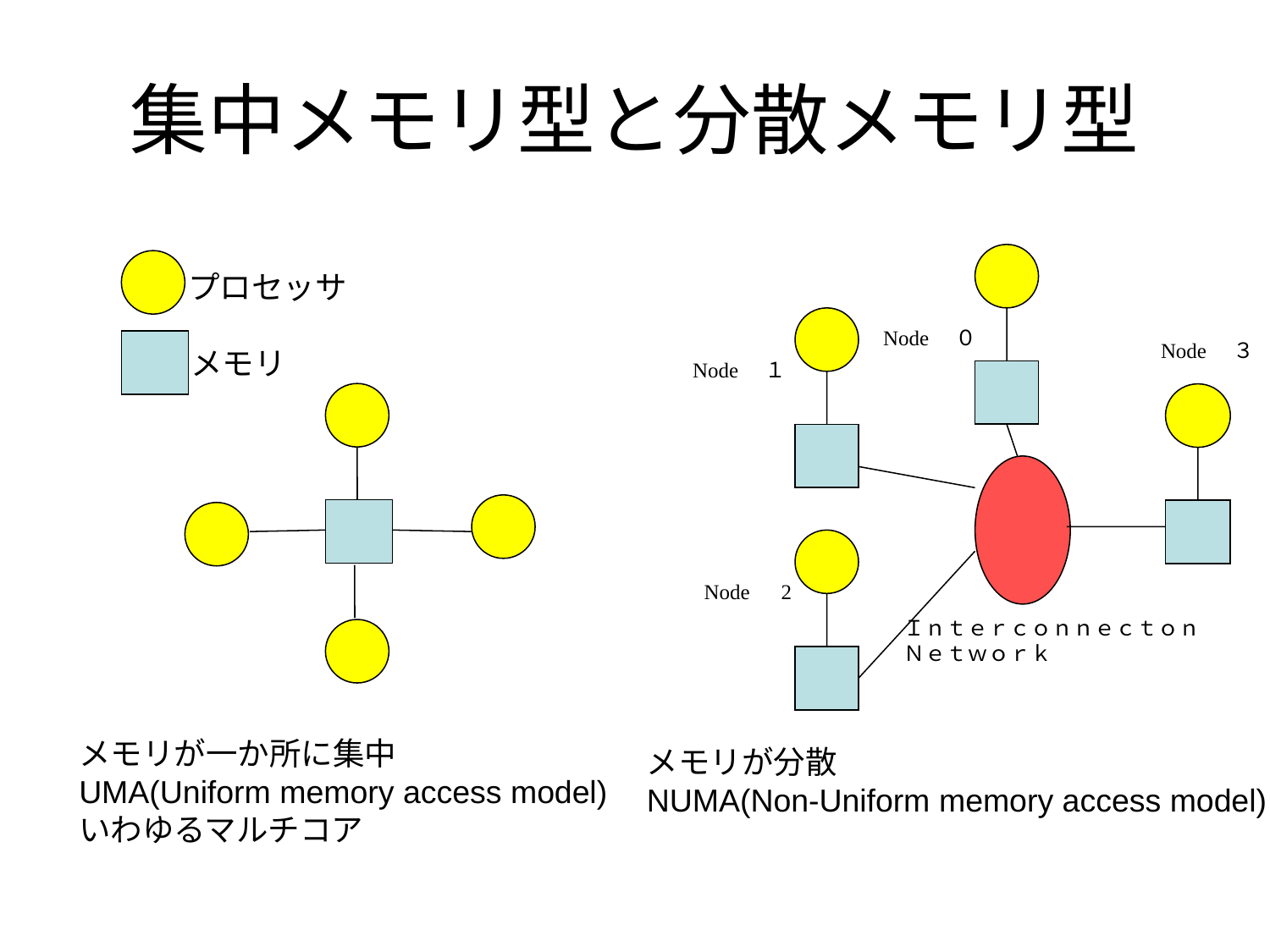

# 集中メモリ型と分散メモリ型

プロセッサ

Node　０

Node　３
メモリ
Node　１

Node　2
Ｉｎｔｅｒｃｏｎｎｅｃｔｏｎ
Ｎｅｔｗｏｒｋ

メモリが一か所に集中
UMA(Uniform memory access model)
いわゆるマルチコア
メモリが分散
NUMA(Non-Uniform memory access model)